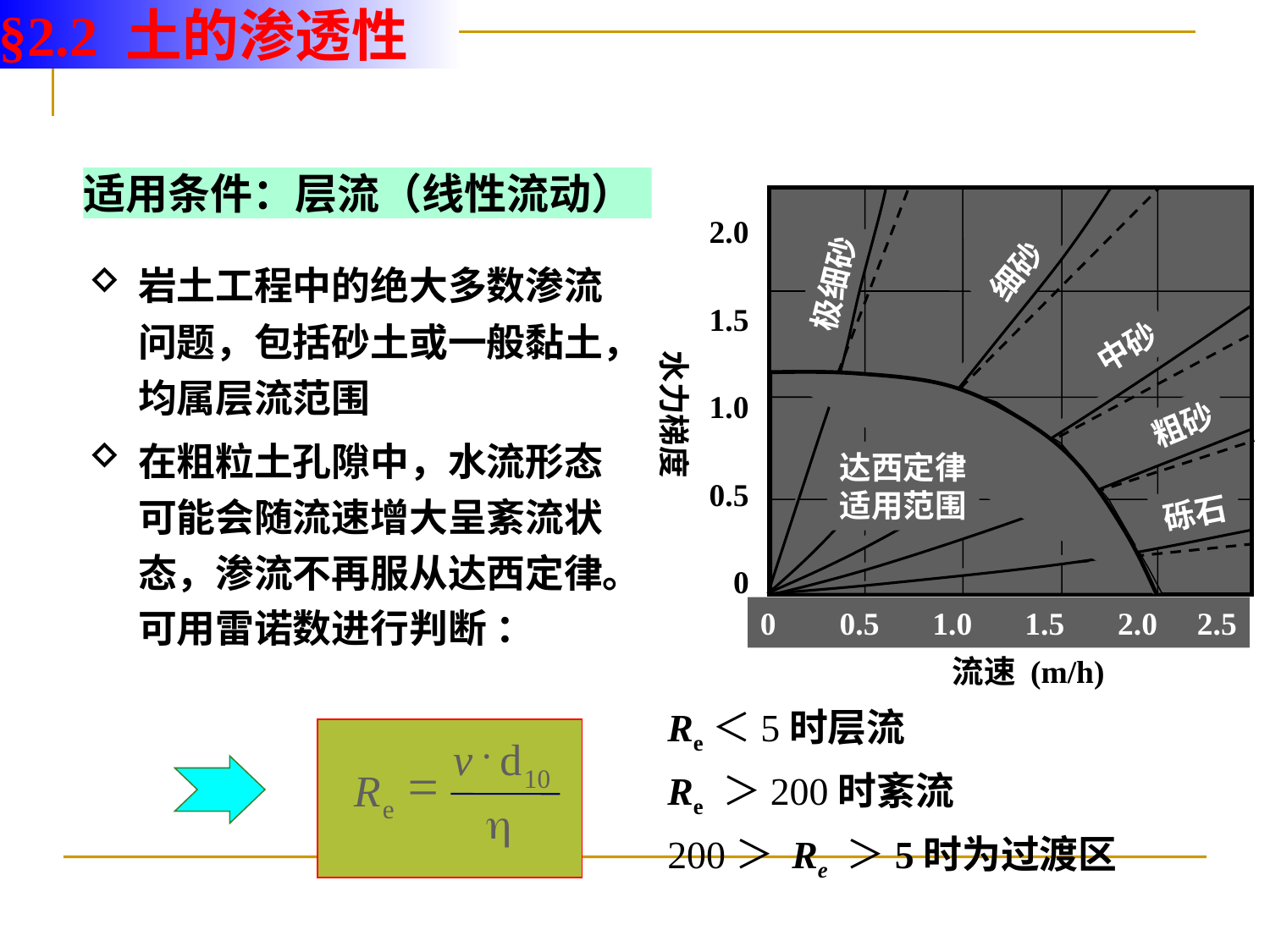

§2.2 土的渗透性
2.0
1.5
1.0
0.5
0
适用条件：层流（线性流动）

细砂
岩土工程中的绝大多数渗流问题，包括砂土或一般黏土，均属层流范围
在粗粒土孔隙中，水流形态可能会随流速增大呈紊流状态，渗流不再服从达西定律。可用雷诺数进行判断 ：
极细砂

中砂

水力梯度

粗砂

达西定律
适用范围
砾石

0 	0.5 	1.0 	1.5 	2.0 	2.5
流速 (m/h)
Re＜5时层流
Re ＞200时紊流
200＞ Re ＞5时为过渡区

⋅
v
d

=
10
R
e

η